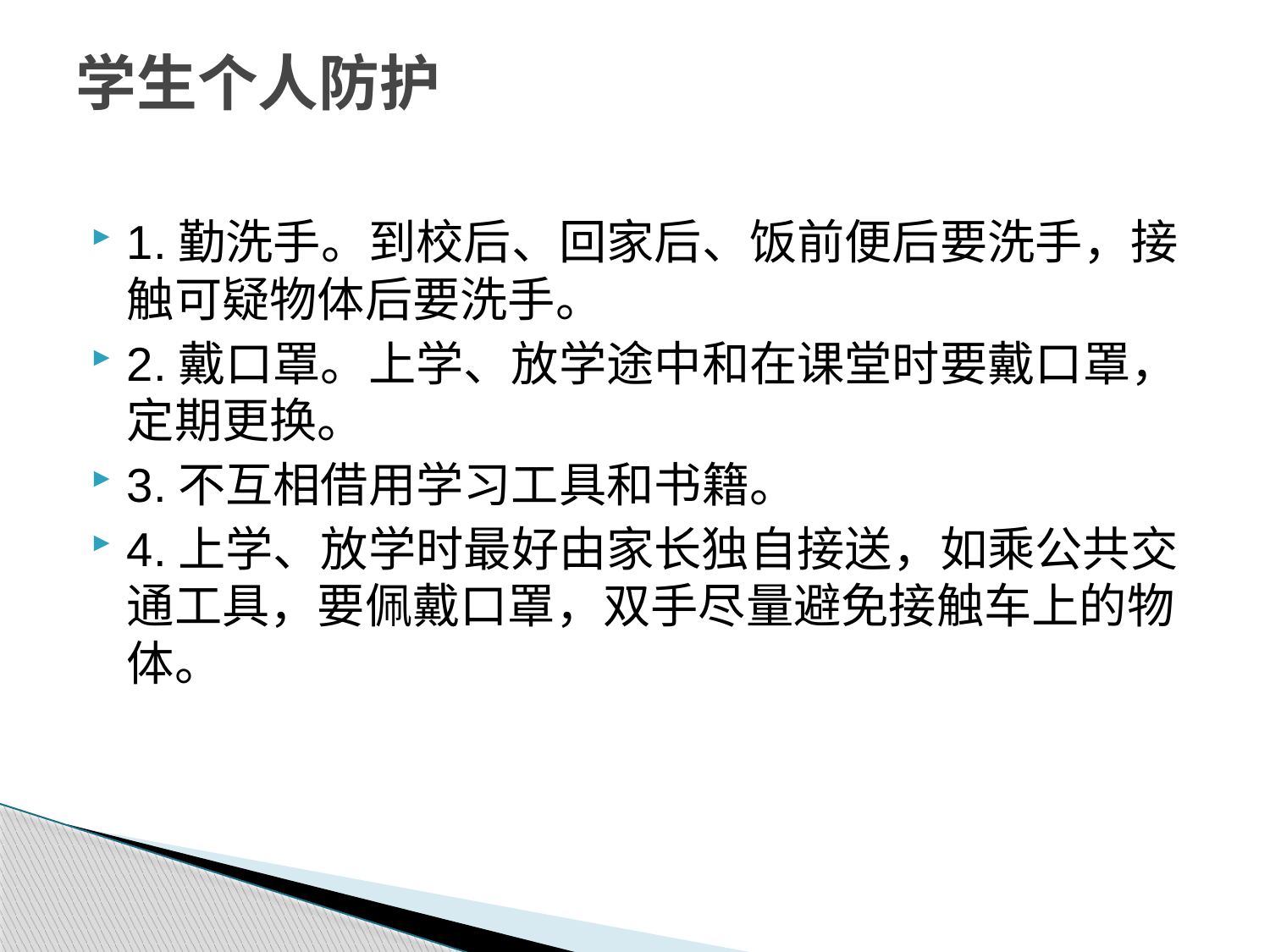

# 学生个人防护
1.勤洗手。到校后、回家后、饭前便后要洗手，接触可疑物体后要洗手。
2.戴口罩。上学、放学途中和在课堂时要戴口罩，定期更换。
3.不互相借用学习工具和书籍。
4.上学、放学时最好由家长独自接送，如乘公共交通工具，要佩戴口罩，双手尽量避免接触车上的物体。